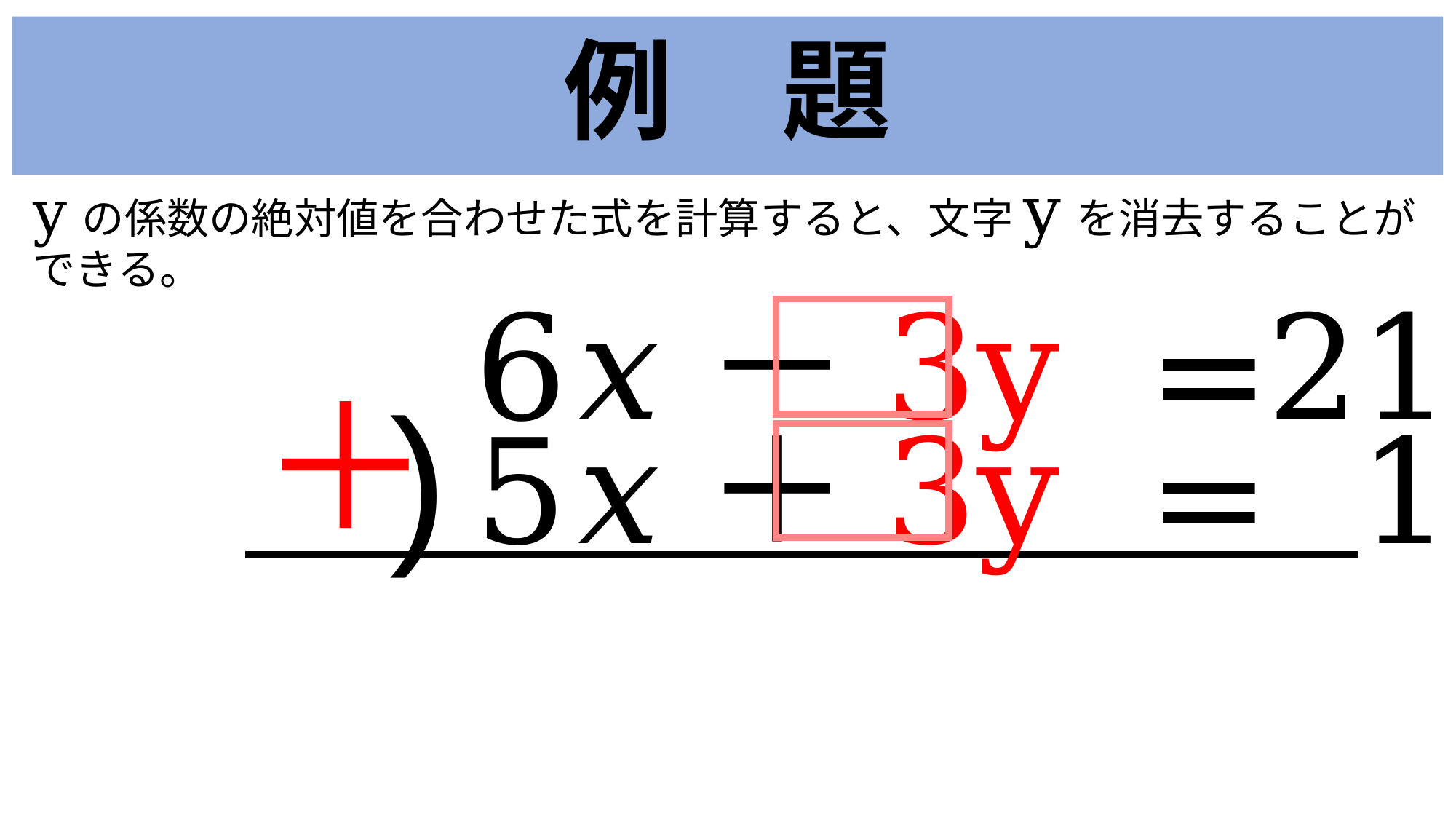

例　題
yの係数の絶対値を合わせた式を計算すると、文字yを消去することができる。
6𝑥－3y  =21
5𝑥＋3y  =  1

＋
)